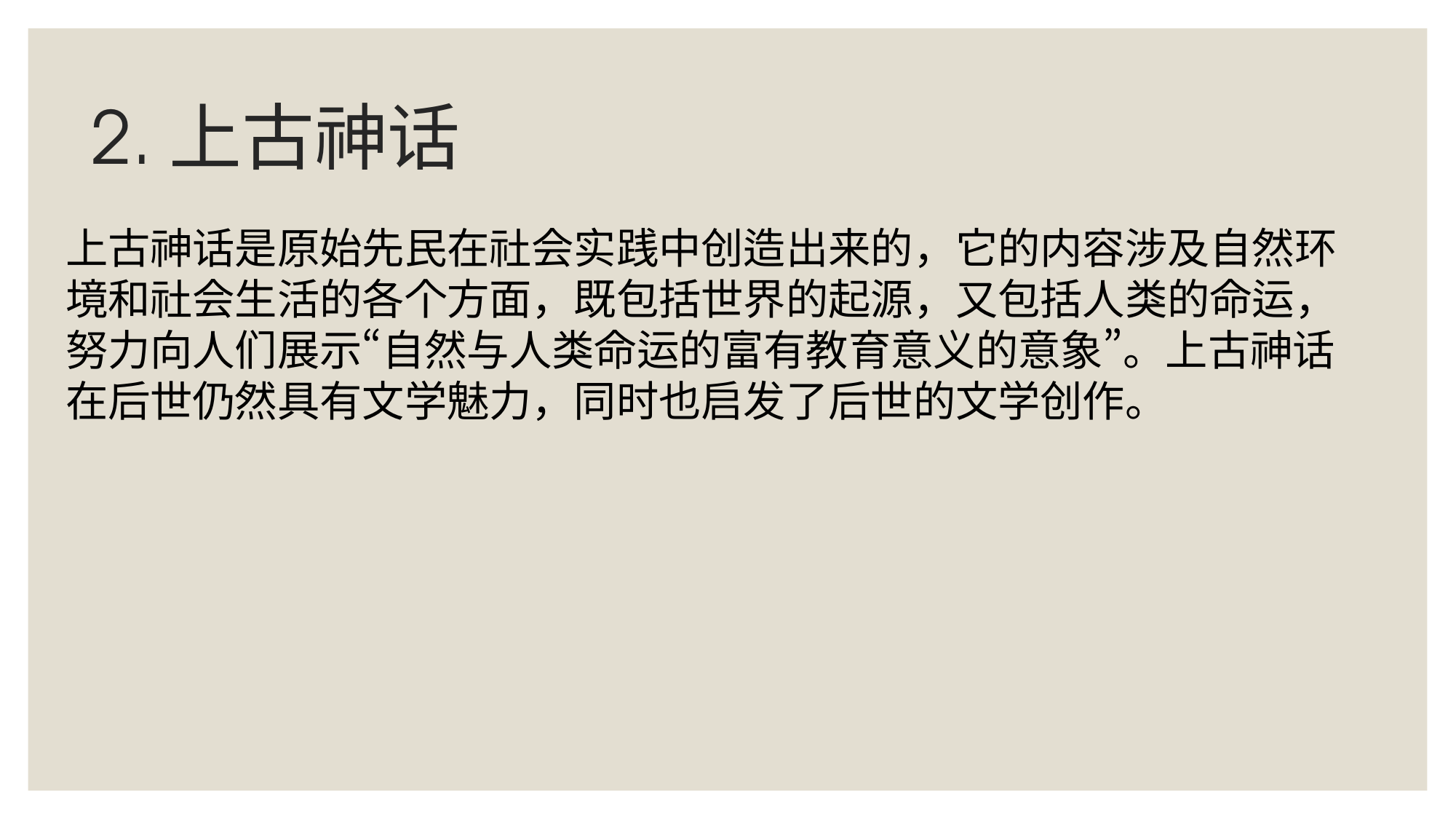

# 2.上古神话
上古神话是原始先民在社会实践中创造出来的，它的内容涉及自然环境和社会生活的各个方面，既包括世界的起源，又包括人类的命运，努力向人们展示“自然与人类命运的富有教育意义的意象”。上古神话在后世仍然具有文学魅力，同时也启发了后世的文学创作。